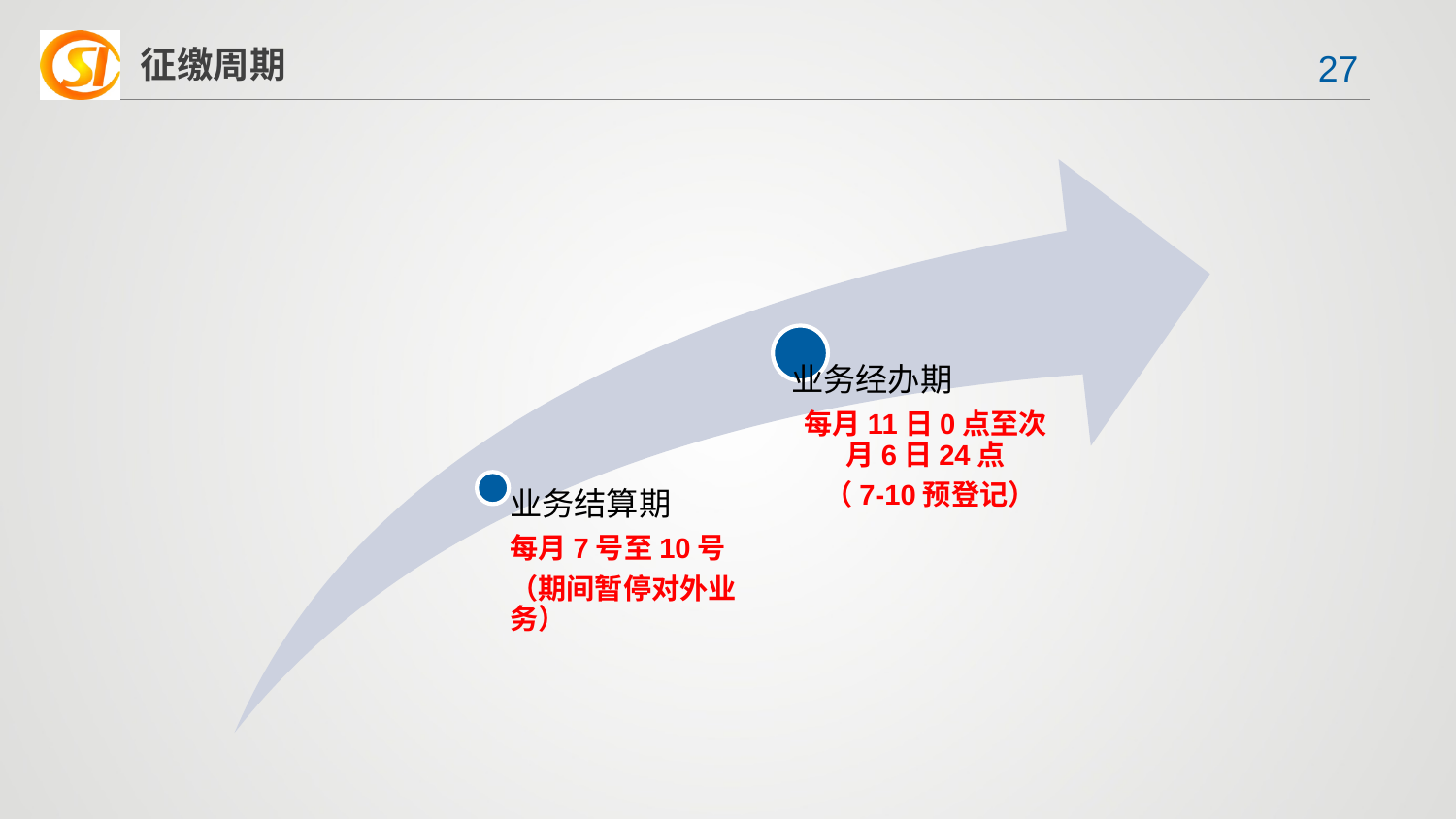

征缴周期
业务结算期
每月7号至10号
（期间暂停对外业务）
业务经办期
每月11日0点至次月6日24点
    （7-10预登记）